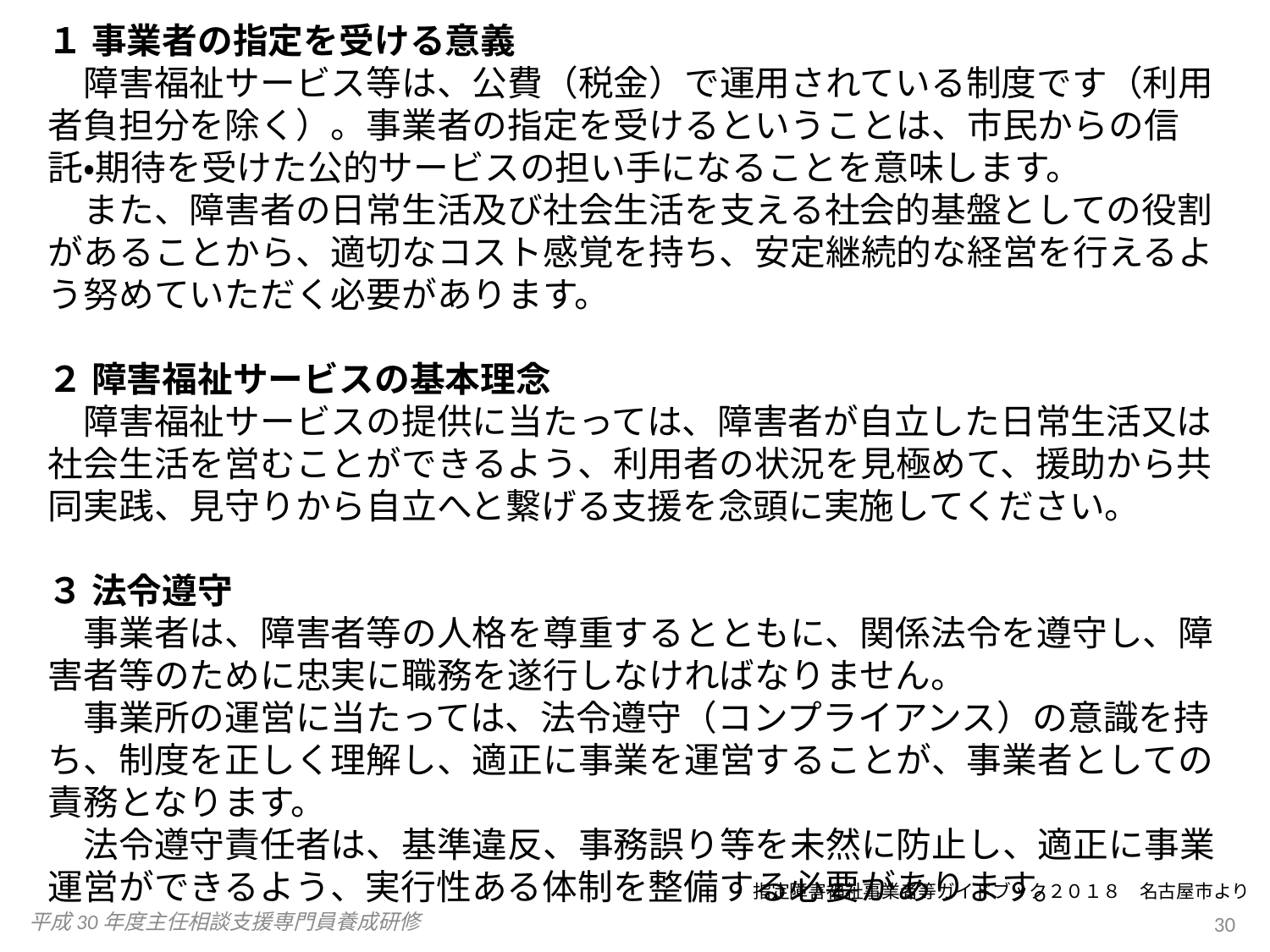

１ 事業者の指定を受ける意義
　障害福祉サービス等は、公費（税金）で運用されている制度です（利用者負担分を除く）。事業者の指定を受けるということは、市民からの信託・期待を受けた公的サービスの担い手になることを意味します。
　また、障害者の日常生活及び社会生活を支える社会的基盤としての役割があることから、適切なコスト感覚を持ち、安定継続的な経営を行えるよう努めていただく必要があります。

２ 障害福祉サービスの基本理念
　障害福祉サービスの提供に当たっては、障害者が自立した日常生活又は社会生活を営むことができるよう、利用者の状況を見極めて、援助から共同実践、見守りから自立へと繋げる支援を念頭に実施してください。

３ 法令遵守
　事業者は、障害者等の人格を尊重するとともに、関係法令を遵守し、障害者等のために忠実に職務を遂行しなければなりません。
　事業所の運営に当たっては、法令遵守（コンプライアンス）の意識を持ち、制度を正しく理解し、適正に事業を運営することが、事業者としての責務となります。
　法令遵守責任者は、基準違反、事務誤り等を未然に防止し、適正に事業運営ができるよう、実行性ある体制を整備する必要があります。
指定障害福祉事業者等ガイドブック２０１８　名古屋市より
平成30年度主任相談支援専門員養成研修
30